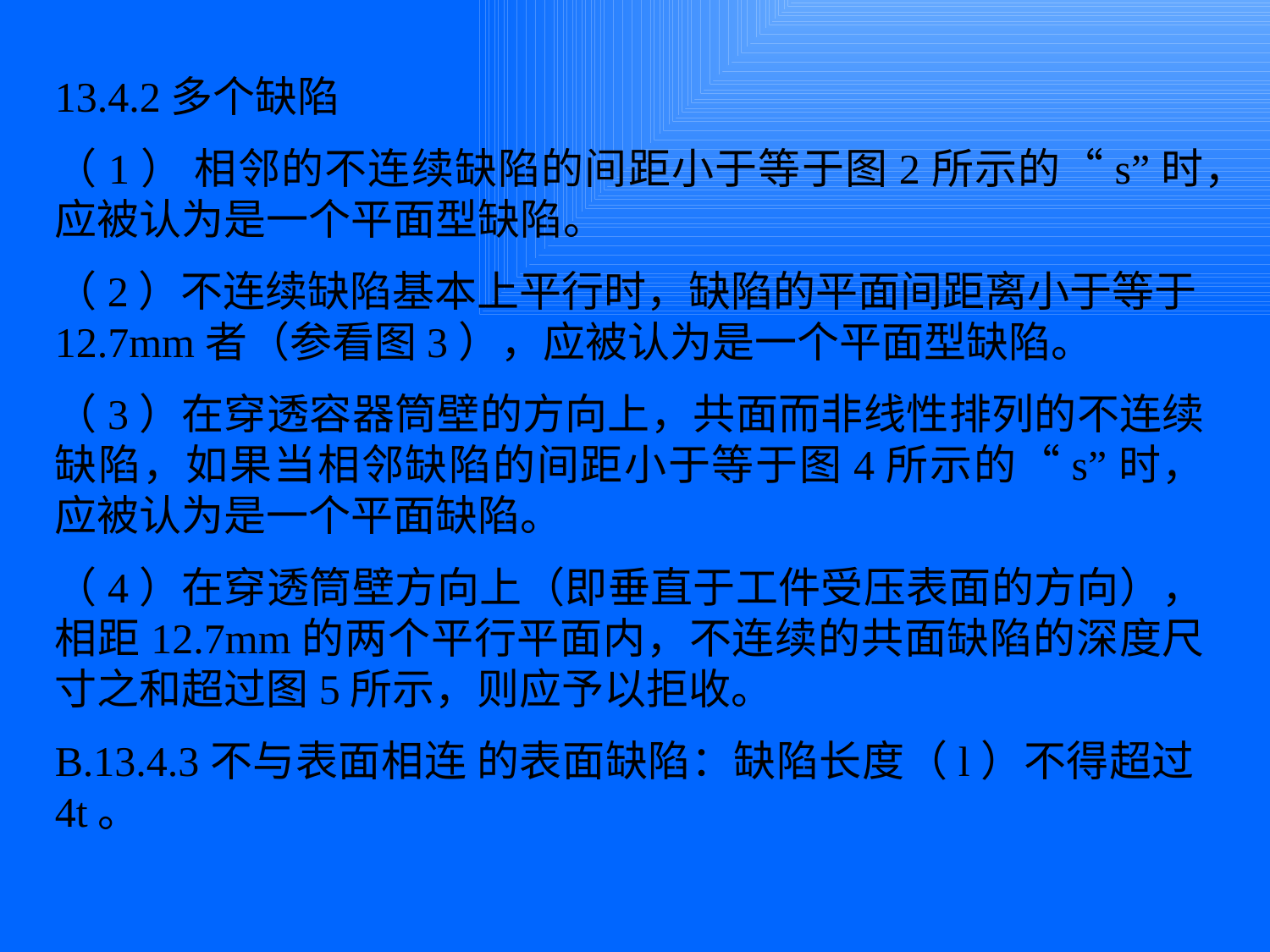

13.4.2多个缺陷
（1） 相邻的不连续缺陷的间距小于等于图2所示的“s”时，应被认为是一个平面型缺陷。
（2）不连续缺陷基本上平行时，缺陷的平面间距离小于等于12.7mm者（参看图3），应被认为是一个平面型缺陷。
（3）在穿透容器筒壁的方向上，共面而非线性排列的不连续缺陷，如果当相邻缺陷的间距小于等于图4所示的“s”时，应被认为是一个平面缺陷。
（4）在穿透筒壁方向上（即垂直于工件受压表面的方向），相距12.7mm的两个平行平面内，不连续的共面缺陷的深度尺寸之和超过图5所示，则应予以拒收。
B.13.4.3不与表面相连 的表面缺陷：缺陷长度（l）不得超过4t。